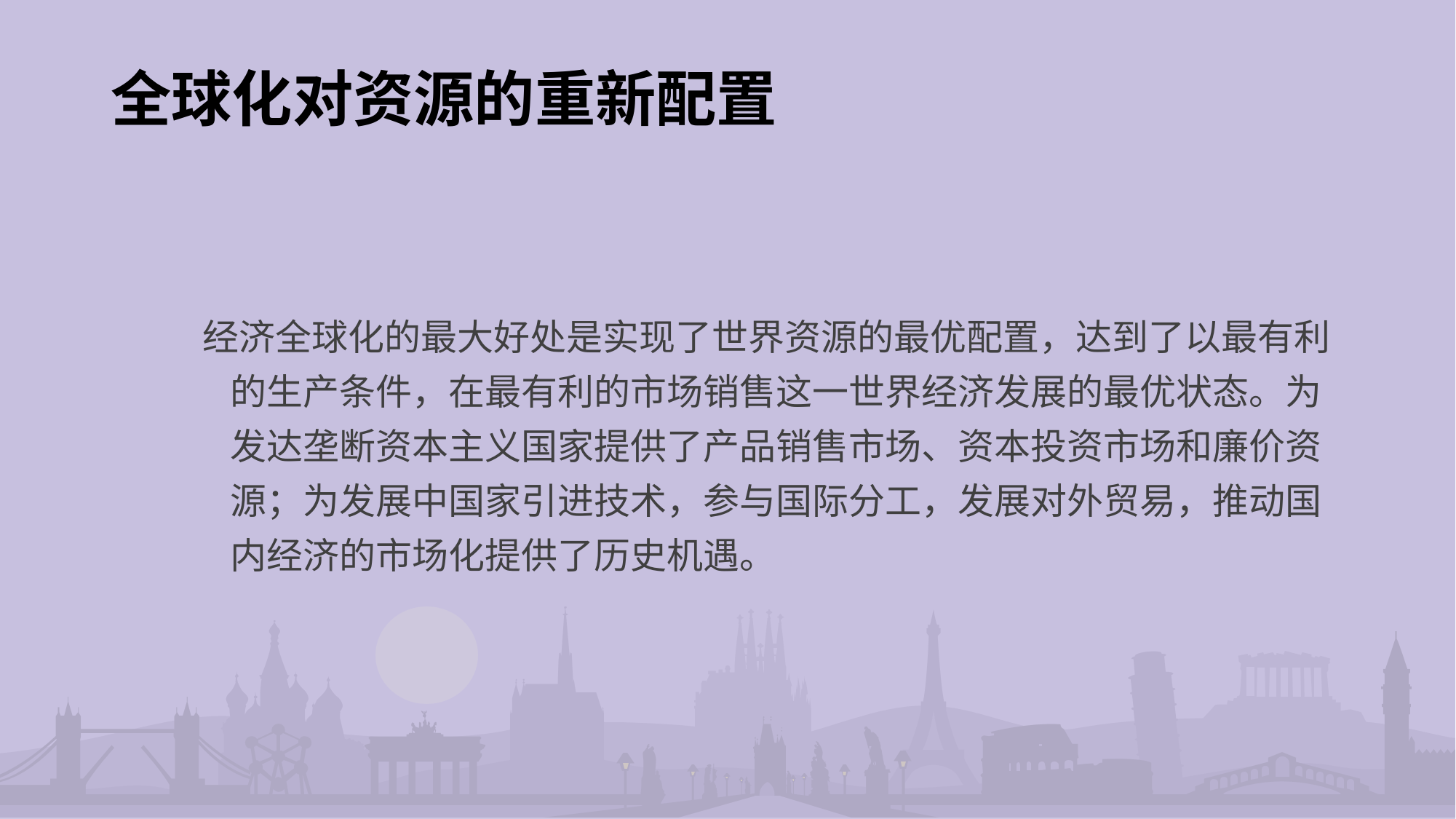

# 全球化对资源的重新配置

经济全球化的最大好处是实现了世界资源的最优配置，达到了以最有利的生产条件，在最有利的市场销售这一世界经济发展的最优状态。为发达垄断资本主义国家提供了产品销售市场、资本投资市场和廉价资源；为发展中国家引进技术，参与国际分工，发展对外贸易，推动国内经济的市场化提供了历史机遇。